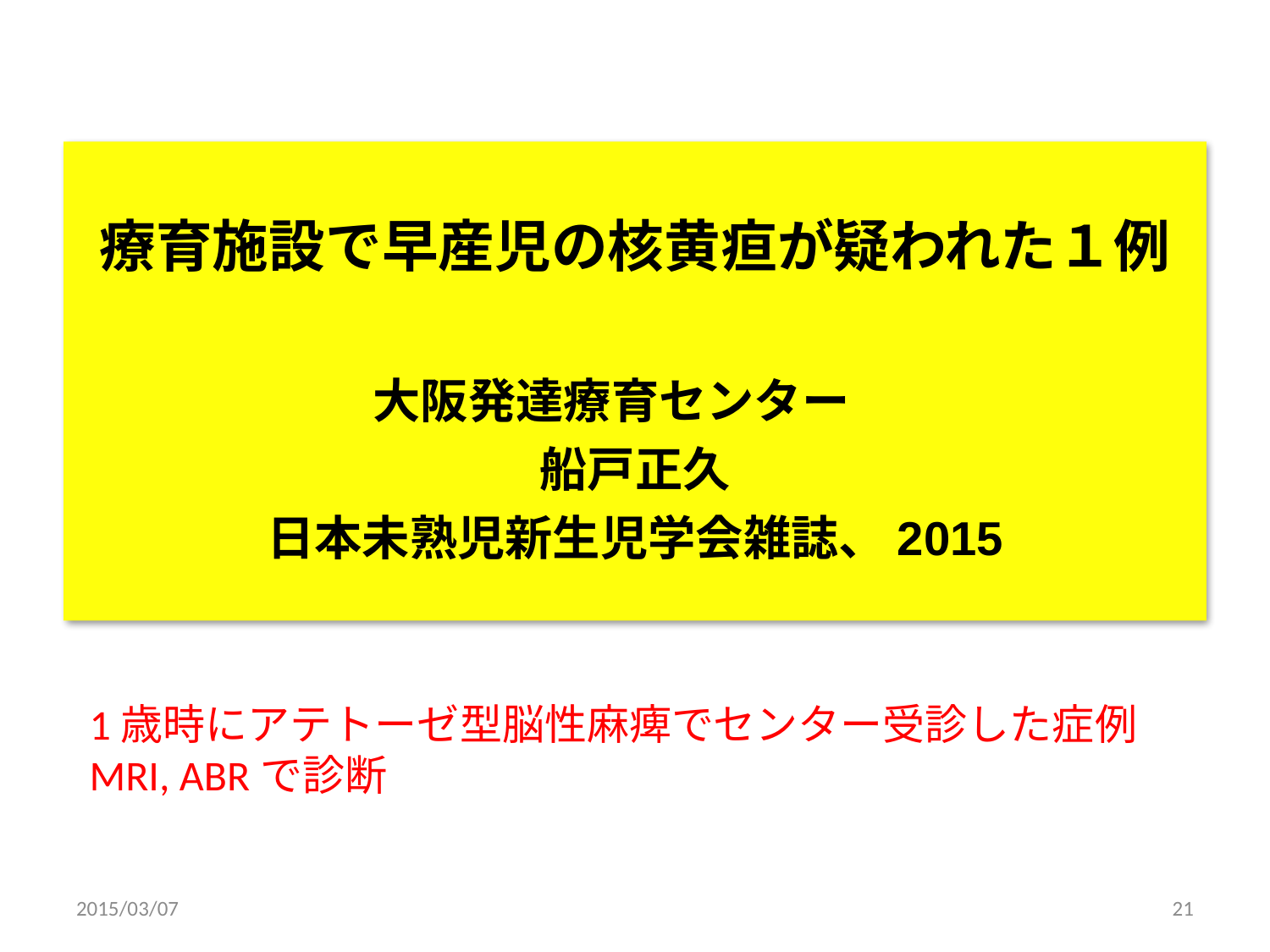

# 療育施設で早産児の核黄疸が疑われた１例 大阪発達療育センター　 船戸正久 日本未熟児新生児学会雑誌、2015
1歳時にアテトーゼ型脳性麻痺でセンター受診した症例
MRI, ABRで診断
2015/03/07
21